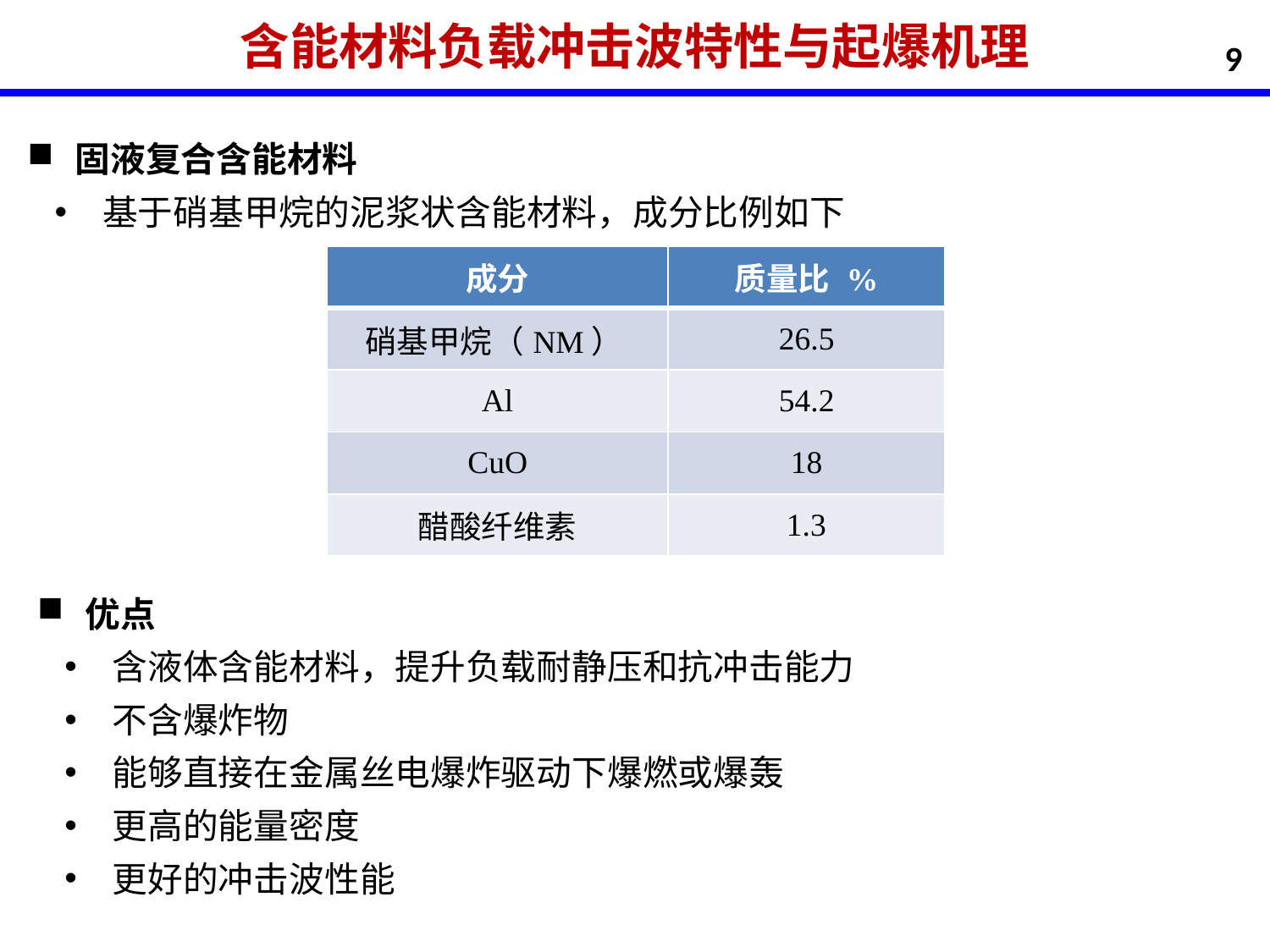

含能材料负载冲击波特性与起爆机理
9
固液复合含能材料
基于硝基甲烷的泥浆状含能材料，成分比例如下
| 成分 | 质量比 % |
| --- | --- |
| 硝基甲烷（NM） | 26.5 |
| Al | 54.2 |
| CuO | 18 |
| 醋酸纤维素 | 1.3 |
优点
含液体含能材料，提升负载耐静压和抗冲击能力
不含爆炸物
能够直接在金属丝电爆炸驱动下爆燃或爆轰
更高的能量密度
更好的冲击波性能